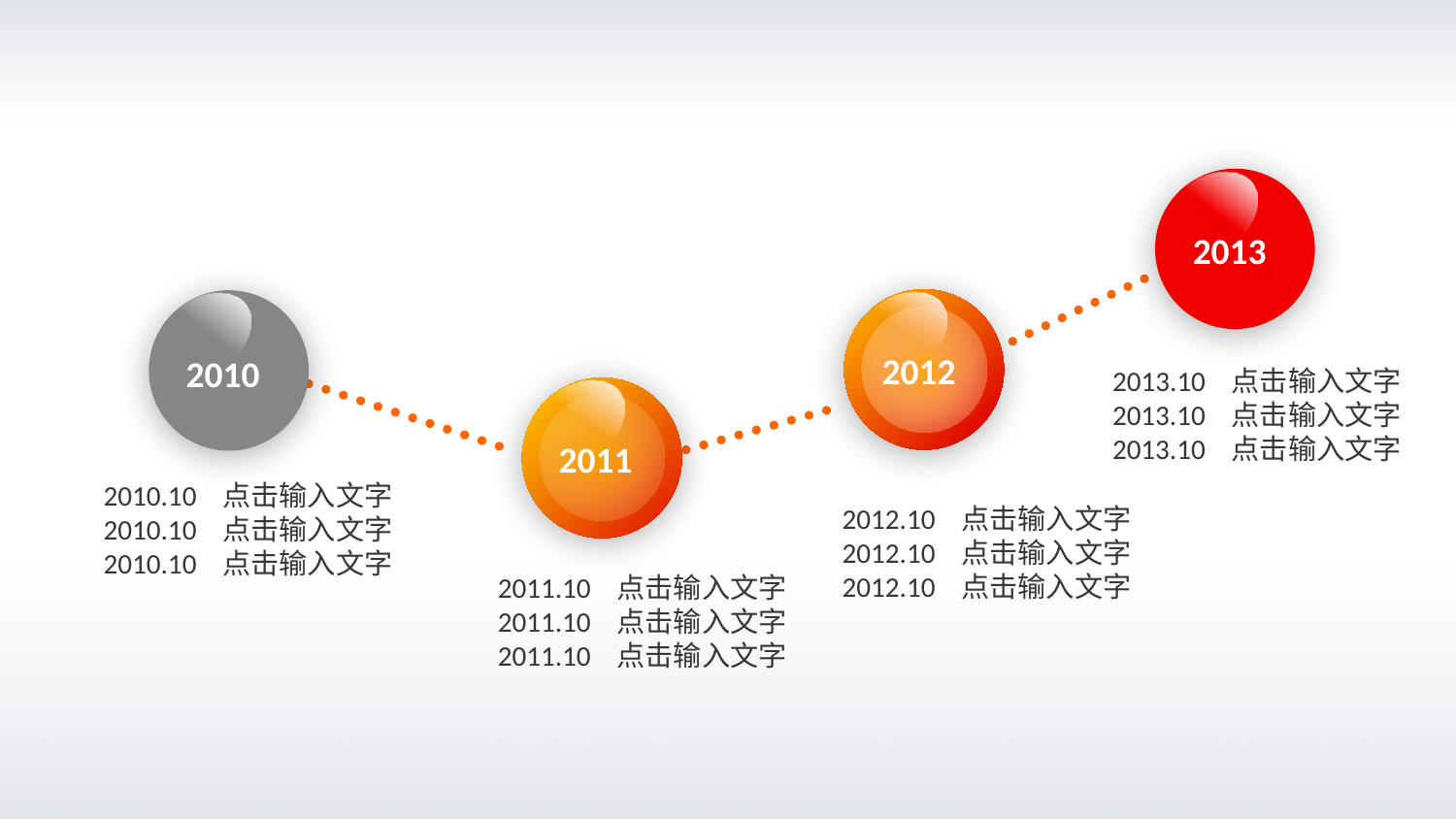

2013

2012
2010
2013.10   点击输入文字
2013.10   点击输入文字
2013.10   点击输入文字

2011
2010.10   点击输入文字
2010.10   点击输入文字
2010.10   点击输入文字
2012.10   点击输入文字
2012.10   点击输入文字
2012.10   点击输入文字
2011.10   点击输入文字
2011.10   点击输入文字
2011.10   点击输入文字